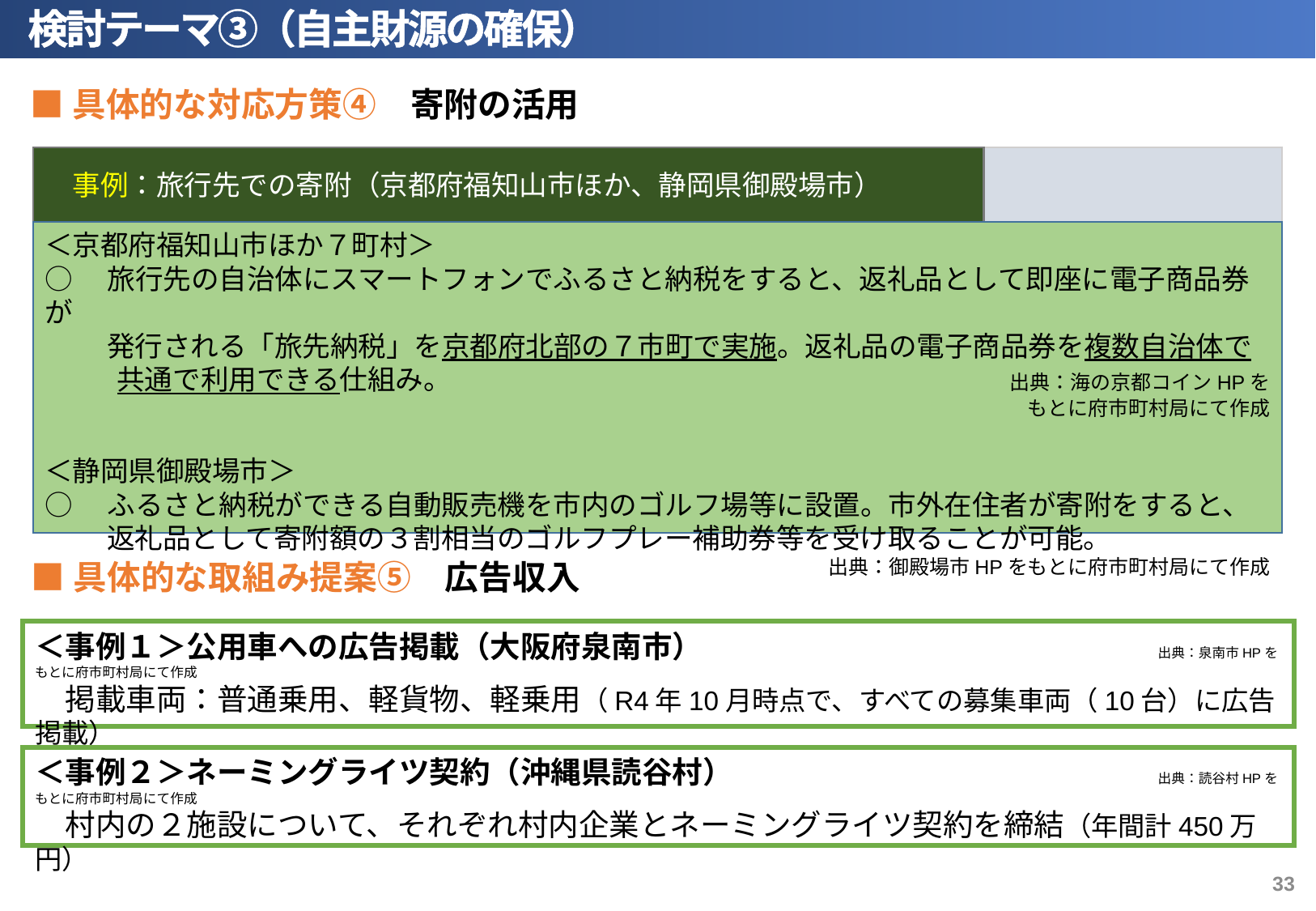

検討テーマ③（自主財源の確保）
■具体的な対応方策④　寄附の活用
　事例：旅行先での寄附（京都府福知山市ほか、静岡県御殿場市）

＜京都府福知山市ほか７町村＞
○　旅行先の自治体にスマートフォンでふるさと納税をすると、返礼品として即座に電子商品券が
　　 発行される「旅先納税」を京都府北部の７市町で実施。返礼品の電子商品券を複数自治体で
　　 共通で利用できる仕組み。　　　　　　　　　　　　　　　　　　　　出典：海の京都コインHPをもとに府市町村局にて作成

＜静岡県御殿場市＞
○　ふるさと納税ができる自動販売機を市内のゴルフ場等に設置。市外在住者が寄附をすると、
　　 返礼品として寄附額の３割相当のゴルフプレー補助券等を受け取ることが可能。
出典：御殿場市HPをもとに府市町村局にて作成
■具体的な取組み提案⑤　広告収入
＜事例１＞公用車への広告掲載（大阪府泉南市）　　　　　　　　　　　　　　　出典：泉南市HPをもとに府市町村局にて作成
　掲載車両：普通乗用、軽貨物、軽乗用（R4年10月時点で、すべての募集車両（10台）に広告掲載）
＜事例２＞ネーミングライツ契約（沖縄県読谷村）　　　　　　　　　　　　　　出典：読谷村HPをもとに府市町村局にて作成
　村内の２施設について、それぞれ村内企業とネーミングライツ契約を締結（年間計450万円）
33